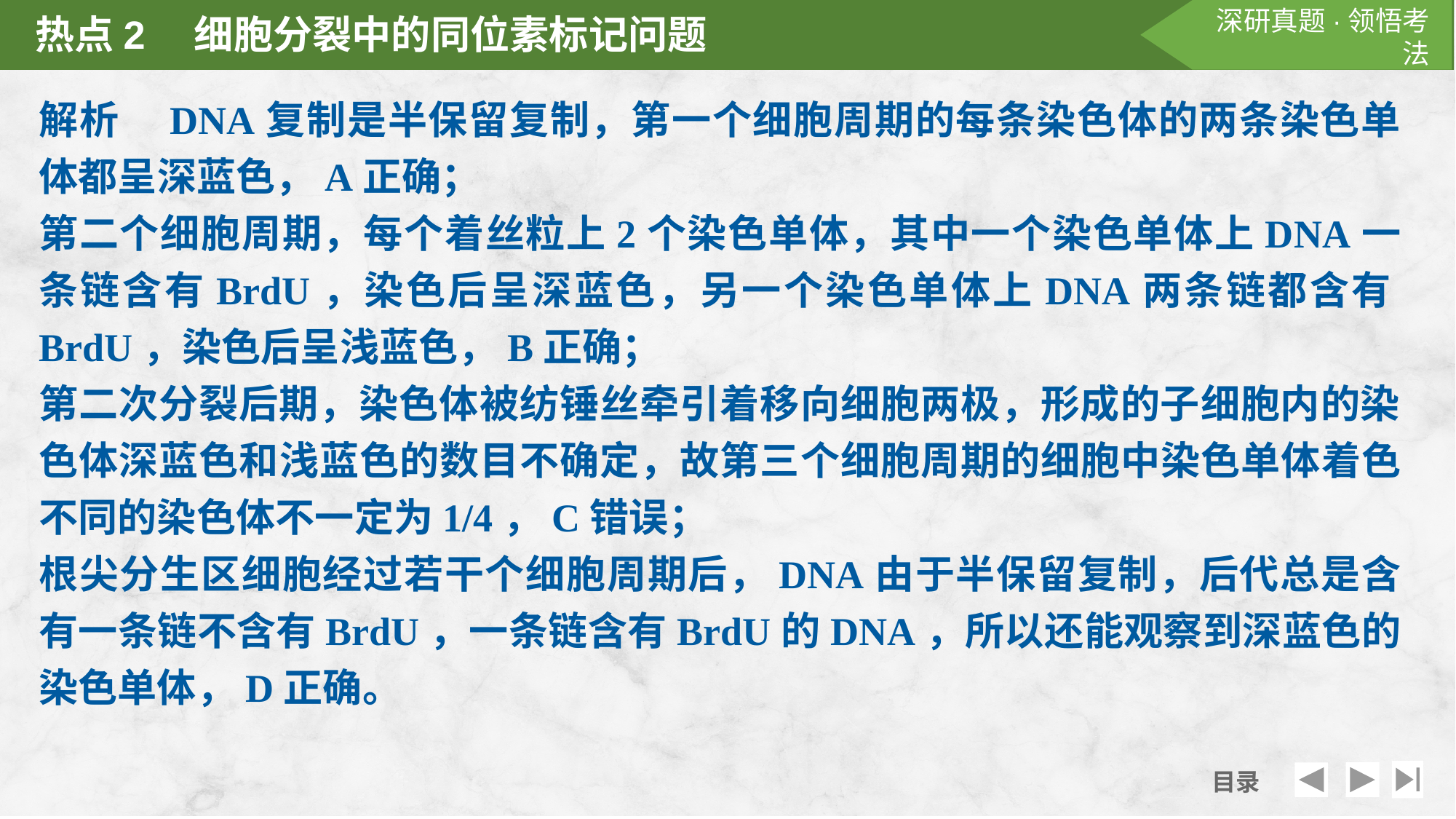

解析　DNA复制是半保留复制，第一个细胞周期的每条染色体的两条染色单体都呈深蓝色，A正确；
第二个细胞周期，每个着丝粒上2个染色单体，其中一个染色单体上DNA一条链含有BrdU，染色后呈深蓝色，另一个染色单体上DNA两条链都含有BrdU，染色后呈浅蓝色，B正确；
第二次分裂后期，染色体被纺锤丝牵引着移向细胞两极，形成的子细胞内的染色体深蓝色和浅蓝色的数目不确定，故第三个细胞周期的细胞中染色单体着色不同的染色体不一定为1/4，C错误；
根尖分生区细胞经过若干个细胞周期后，DNA由于半保留复制，后代总是含有一条链不含有BrdU，一条链含有BrdU的DNA，所以还能观察到深蓝色的染色单体，D正确。